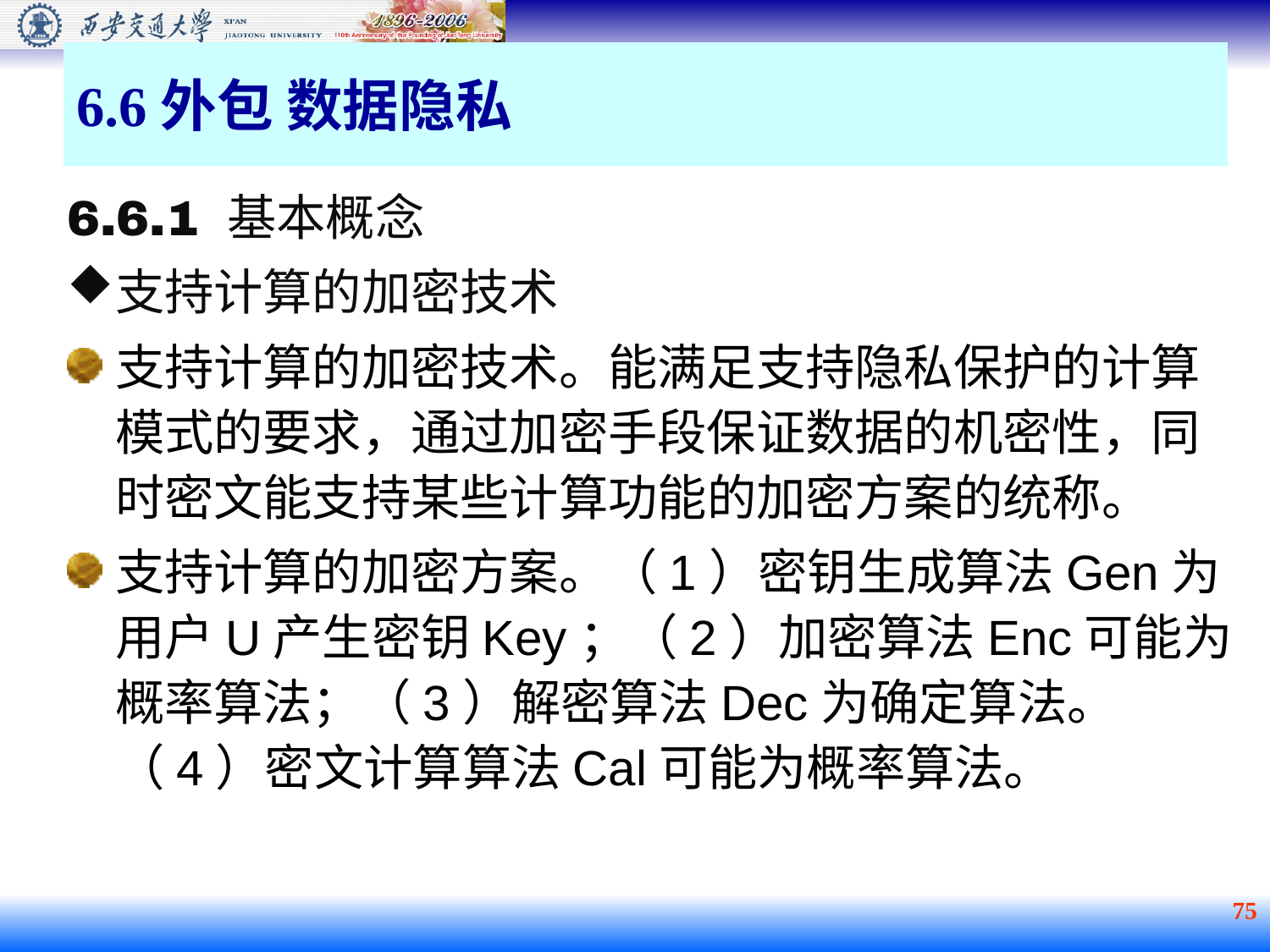

6.6外包 数据隐私

6.6.1 基本概念
支持计算的加密技术
支持计算的加密技术。能满足支持隐私保护的计算模式的要求，通过加密手段保证数据的机密性，同时密文能支持某些计算功能的加密方案的统称。
支持计算的加密方案。（1）密钥生成算法Gen为用户U产生密钥Key；（2）加密算法Enc可能为概率算法；（3）解密算法Dec为确定算法。（4）密文计算算法Cal可能为概率算法。
 75